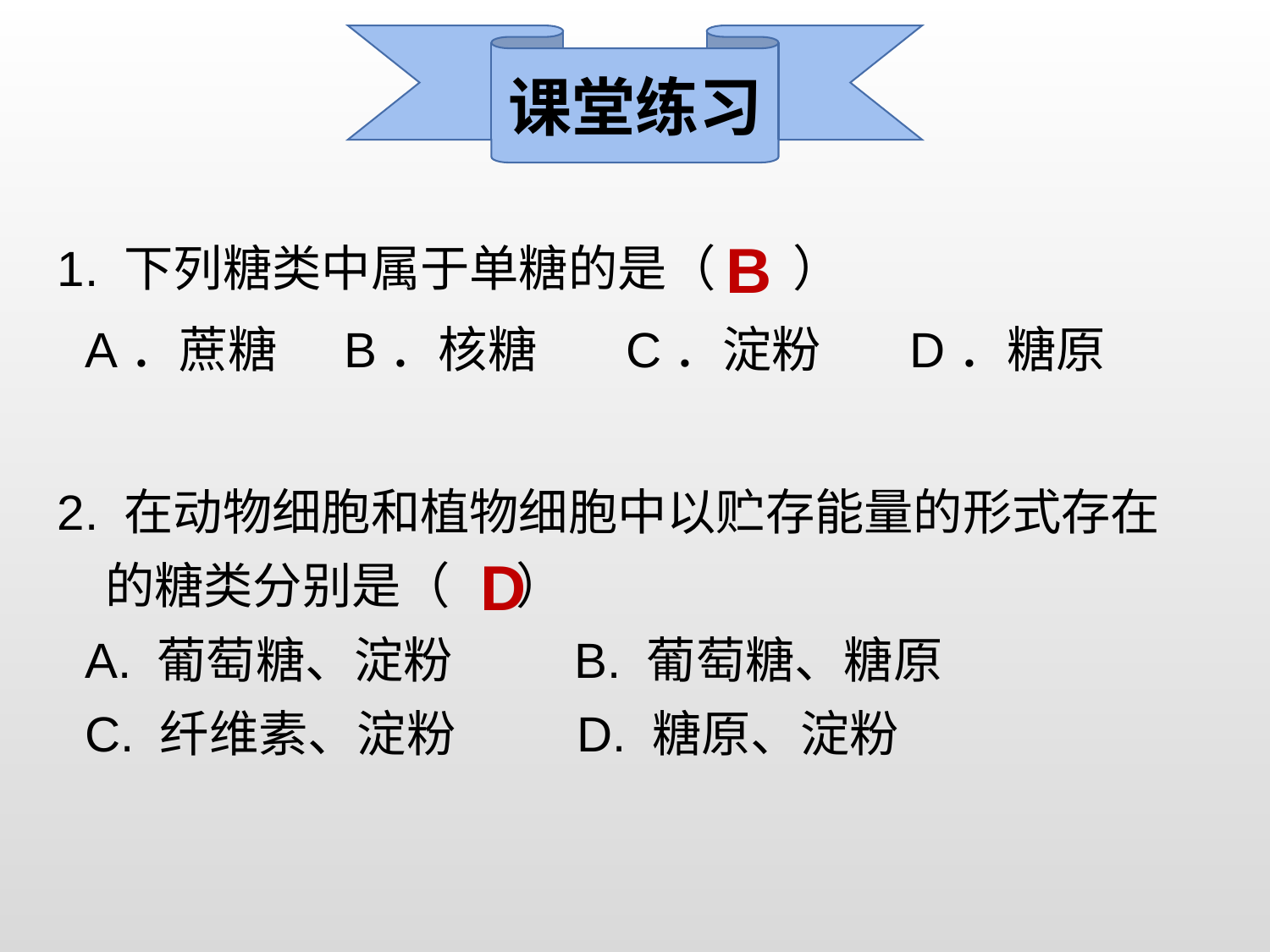

课堂练习
1. 下列糖类中属于单糖的是（       ）
  A．蔗糖     B．核糖       C．淀粉       D．糖原
B
2. 在动物细胞和植物细胞中以贮存能量的形式存在的糖类分别是（      ）
  A. 葡萄糖、淀粉　　 B. 葡萄糖、糖原
  C. 纤维素、淀粉　　 D. 糖原、淀粉

D